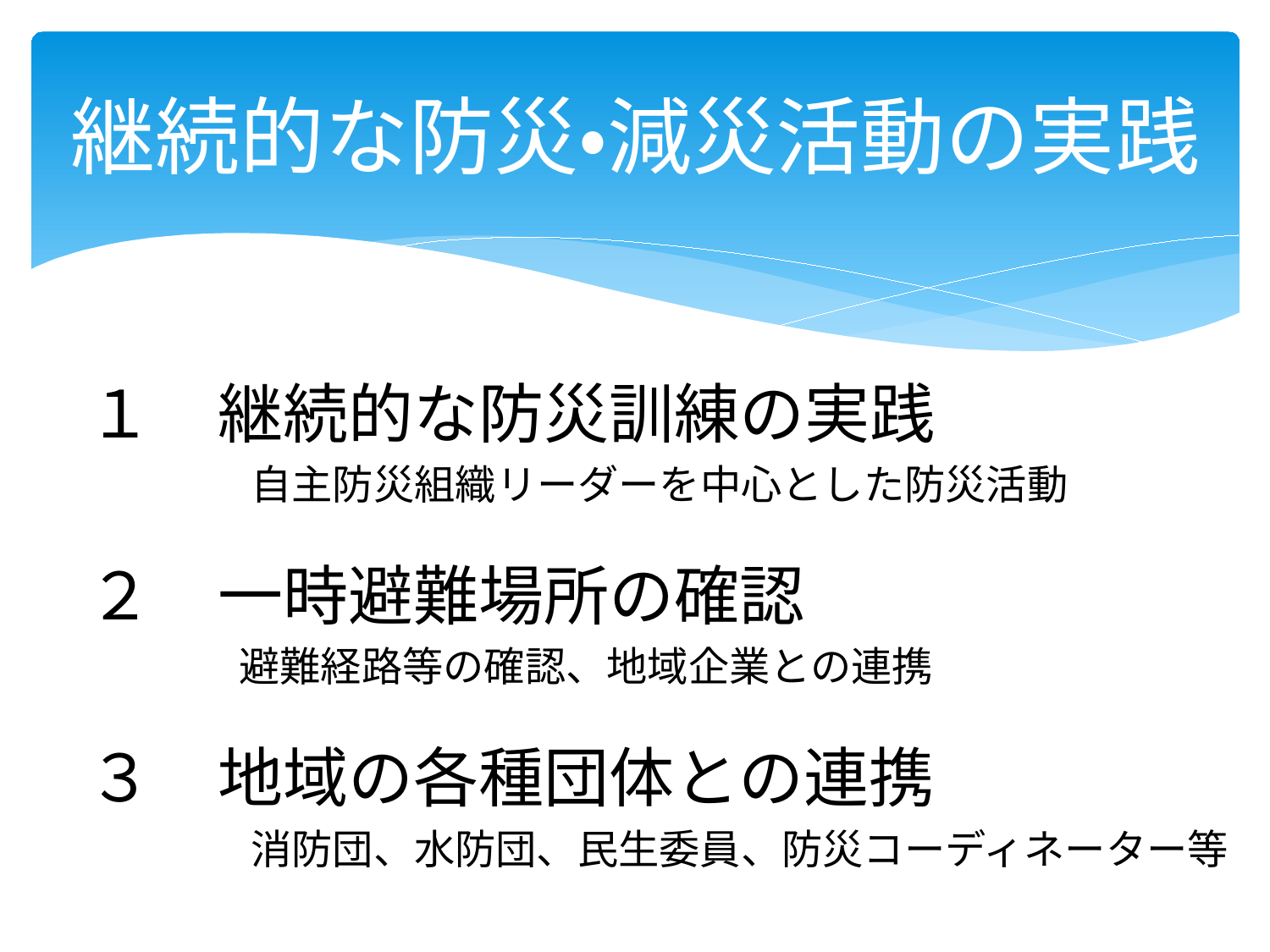

# 継続的な防災・減災活動の実践
１　継続的な防災訓練の実践
　　　　自主防災組織リーダーを中心とした防災活動

２　一時避難場所の確認
　　　　避難経路等の確認、地域企業との連携

３　地域の各種団体との連携
　　　　消防団、水防団、民生委員、防災コーディネーター等